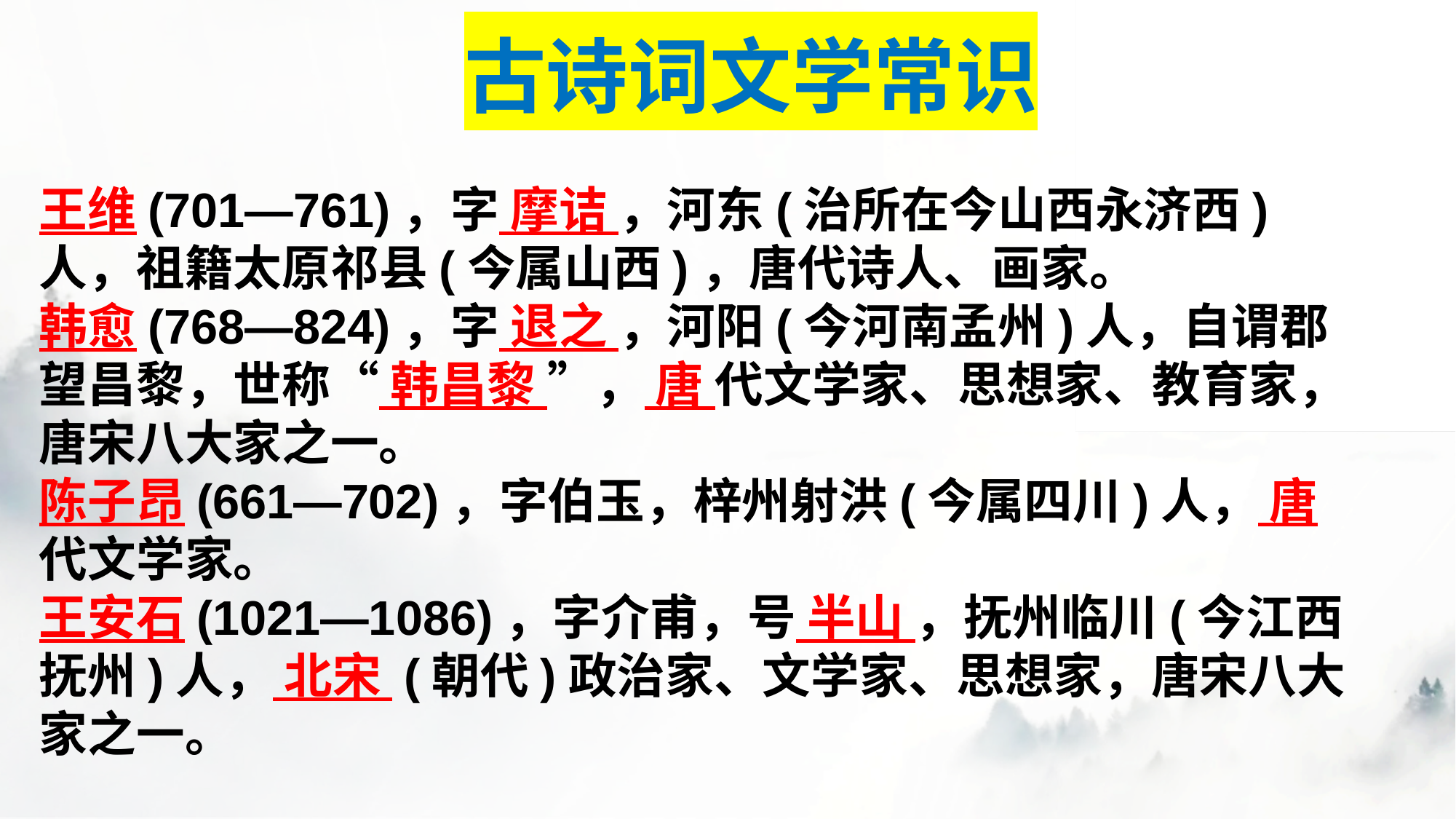

古诗词文学常识
王维(701—761)，字 摩诘 ，河东(治所在今山西永济西)人，祖籍太原祁县(今属山西)，唐代诗人、画家。
韩愈(768—824)，字 退之 ，河阳(今河南孟州)人，自谓郡望昌黎，世称“ 韩昌黎 ”， 唐 代文学家、思想家、教育家，唐宋八大家之一。
陈子昂(661—702)，字伯玉，梓州射洪(今属四川)人， 唐 代文学家。
王安石(1021—1086)，字介甫，号 半山 ，抚州临川(今江西抚州)人， 北宋 (朝代)政治家、文学家、思想家，唐宋八大家之一。